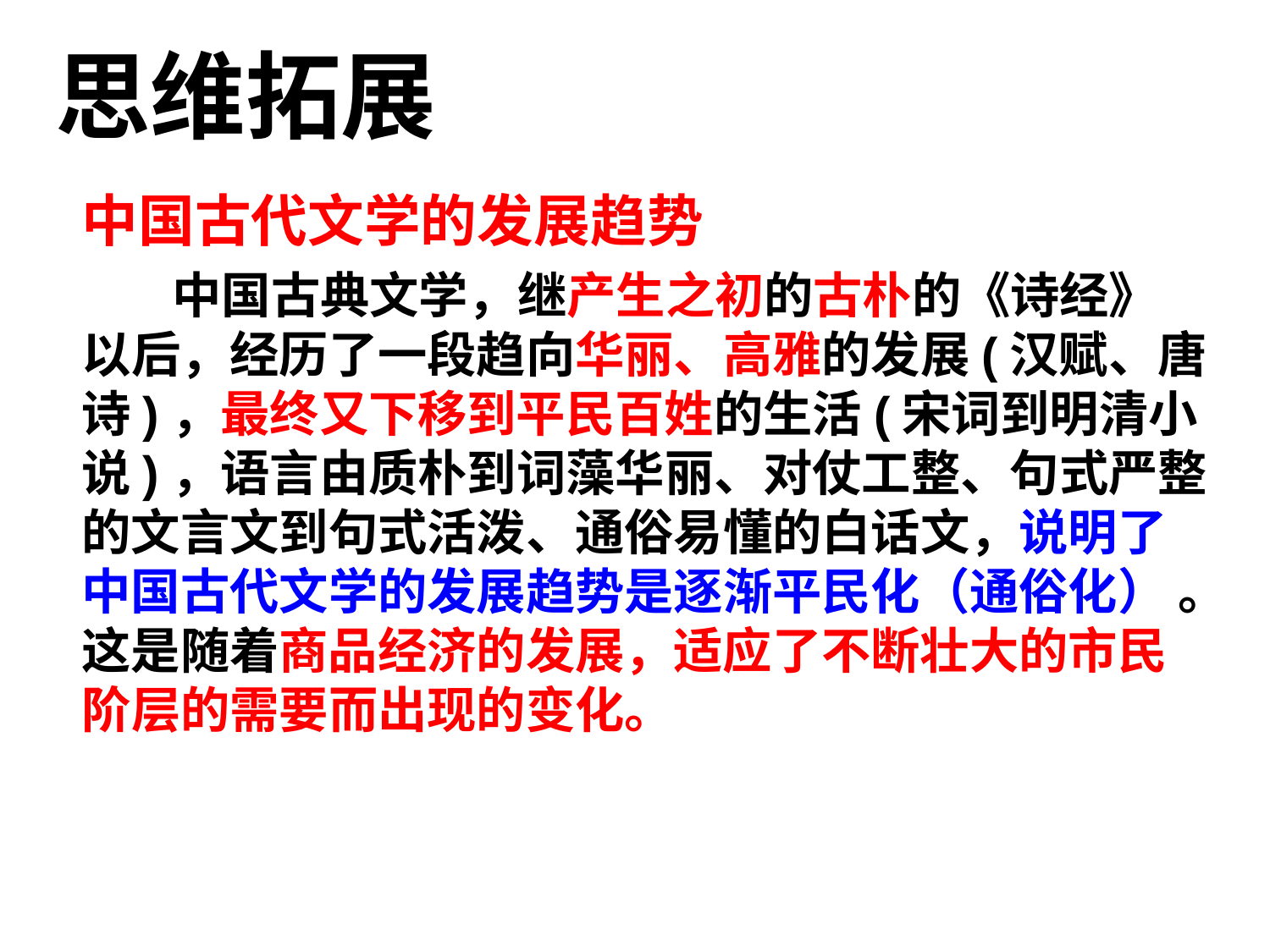

思维拓展
中国古代文学的发展趋势
       中国古典文学，继产生之初的古朴的《诗经》以后，经历了一段趋向华丽、高雅的发展(汉赋、唐诗)，最终又下移到平民百姓的生活(宋词到明清小说)，语言由质朴到词藻华丽、对仗工整、句式严整的文言文到句式活泼、通俗易懂的白话文，说明了中国古代文学的发展趋势是逐渐平民化（通俗化） 。这是随着商品经济的发展，适应了不断壮大的市民阶层的需要而出现的变化。